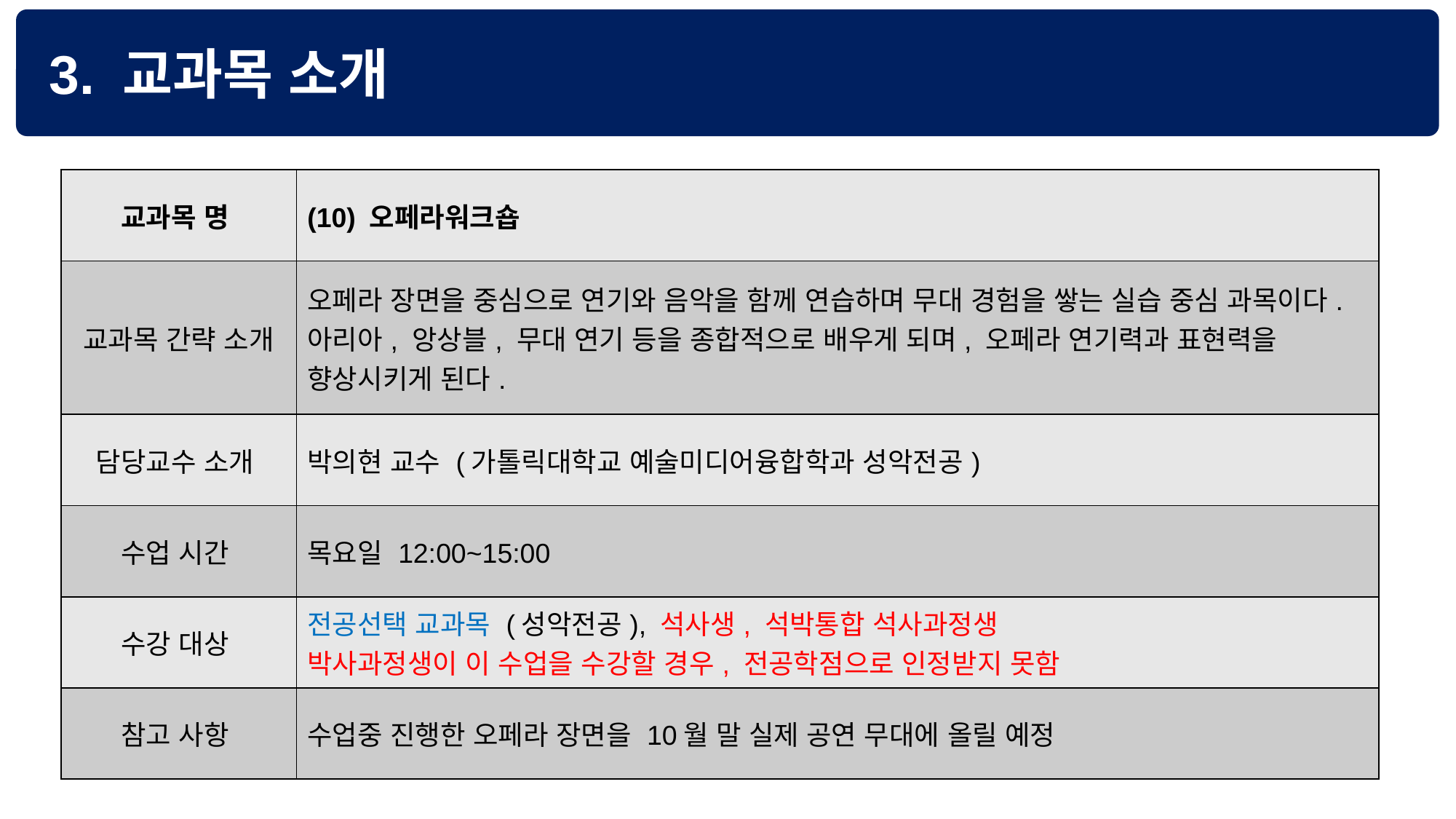

3. 교과목 소개
| 교과목 명 | (10) 오페라워크숍 |
| --- | --- |
| 교과목 간략 소개 | 오페라 장면을 중심으로 연기와 음악을 함께 연습하며 무대 경험을 쌓는 실습 중심 과목이다. 아리아, 앙상블, 무대 연기 등을 종합적으로 배우게 되며, 오페라 연기력과 표현력을 향상시키게 된다. |
| 담당교수 소개 | 박의현 교수 (가톨릭대학교 예술미디어융합학과 성악전공) |
| 수업 시간 | 목요일 12:00~15:00 |
| 수강 대상 | 전공선택 교과목 (성악전공), 석사생, 석박통합 석사과정생 박사과정생이 이 수업을 수강할 경우, 전공학점으로 인정받지 못함 |
| 참고 사항 | 수업중 진행한 오페라 장면을 10월 말 실제 공연 무대에 올릴 예정 |